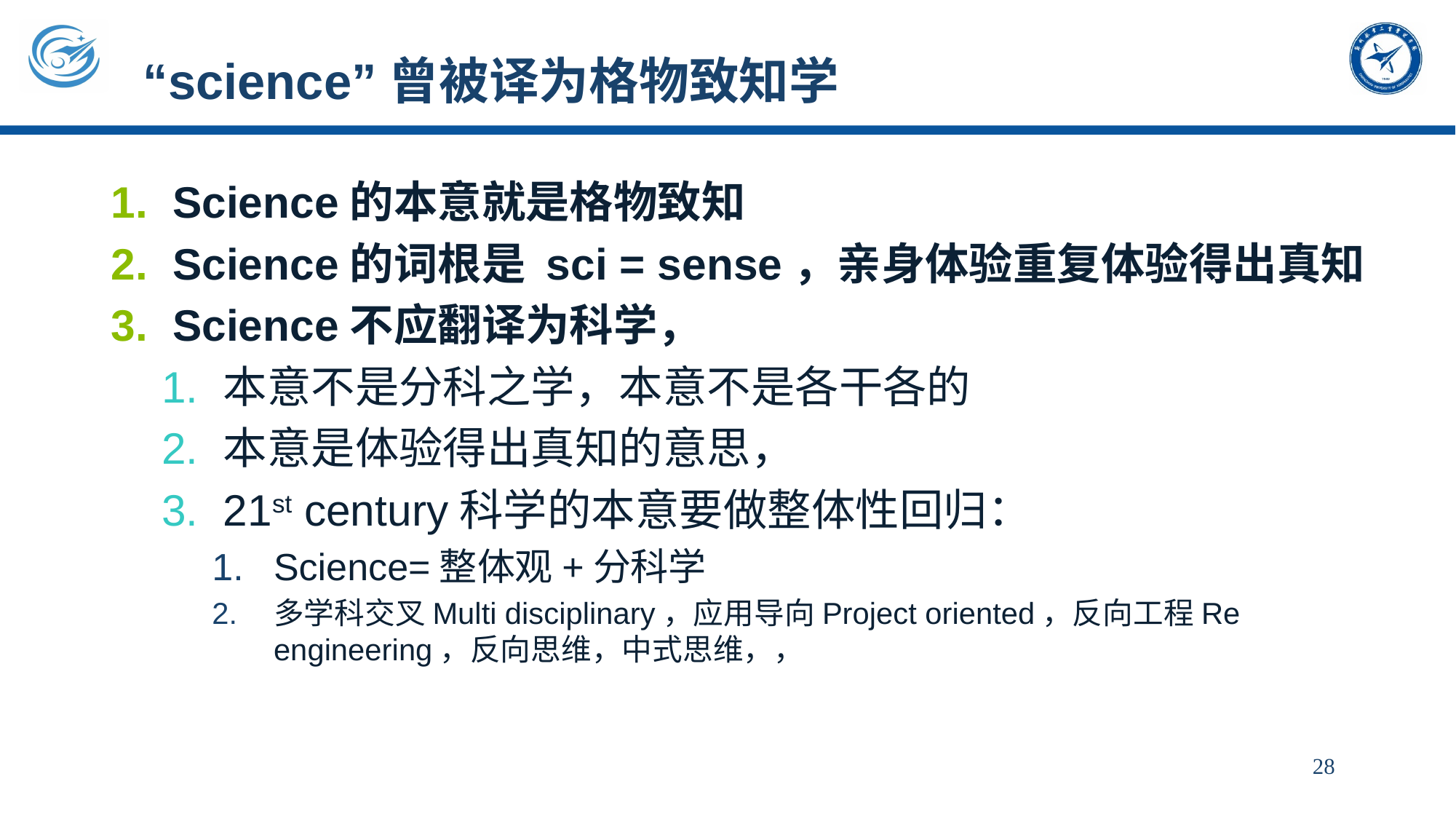

# “science”曾被译为格物致知学
Science的本意就是格物致知
Science的词根是 sci = sense，亲身体验重复体验得出真知
Science不应翻译为科学，
本意不是分科之学，本意不是各干各的
本意是体验得出真知的意思，
21st century科学的本意要做整体性回归：
Science=整体观+分科学
多学科交叉Multi disciplinary，应用导向Project oriented，反向工程Re engineering，反向思维，中式思维，，

28